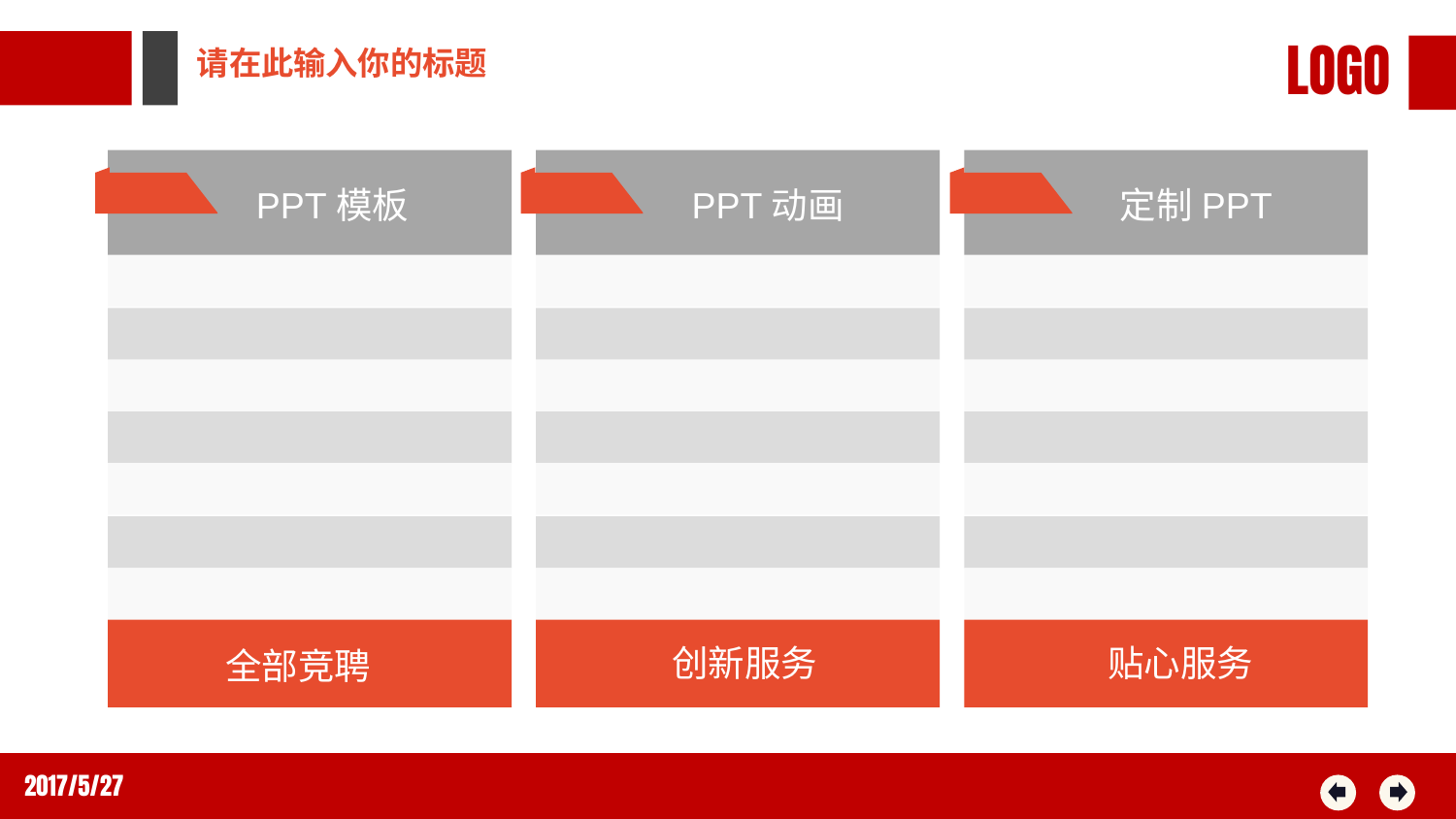

LOGO
请在此输入你的标题

PPT模板

PPT动画

定制PPT

全部竞聘

创新服务

贴心服务
2017/5/27